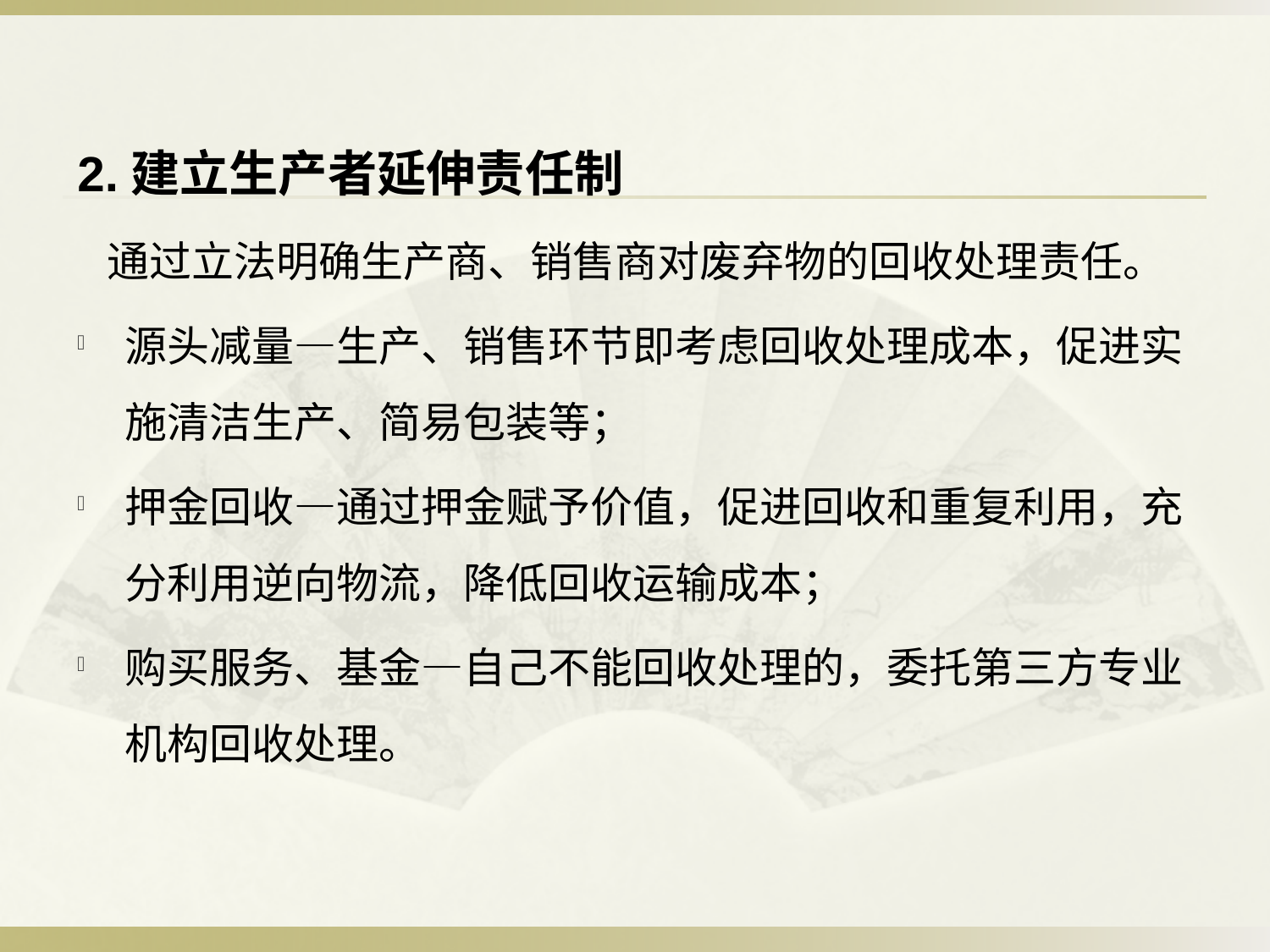

2.建立生产者延伸责任制
  通过立法明确生产商、销售商对废弃物的回收处理责任。
源头减量—生产、销售环节即考虑回收处理成本，促进实施清洁生产、简易包装等；
押金回收—通过押金赋予价值，促进回收和重复利用，充分利用逆向物流，降低回收运输成本；
购买服务、基金—自己不能回收处理的，委托第三方专业机构回收处理。